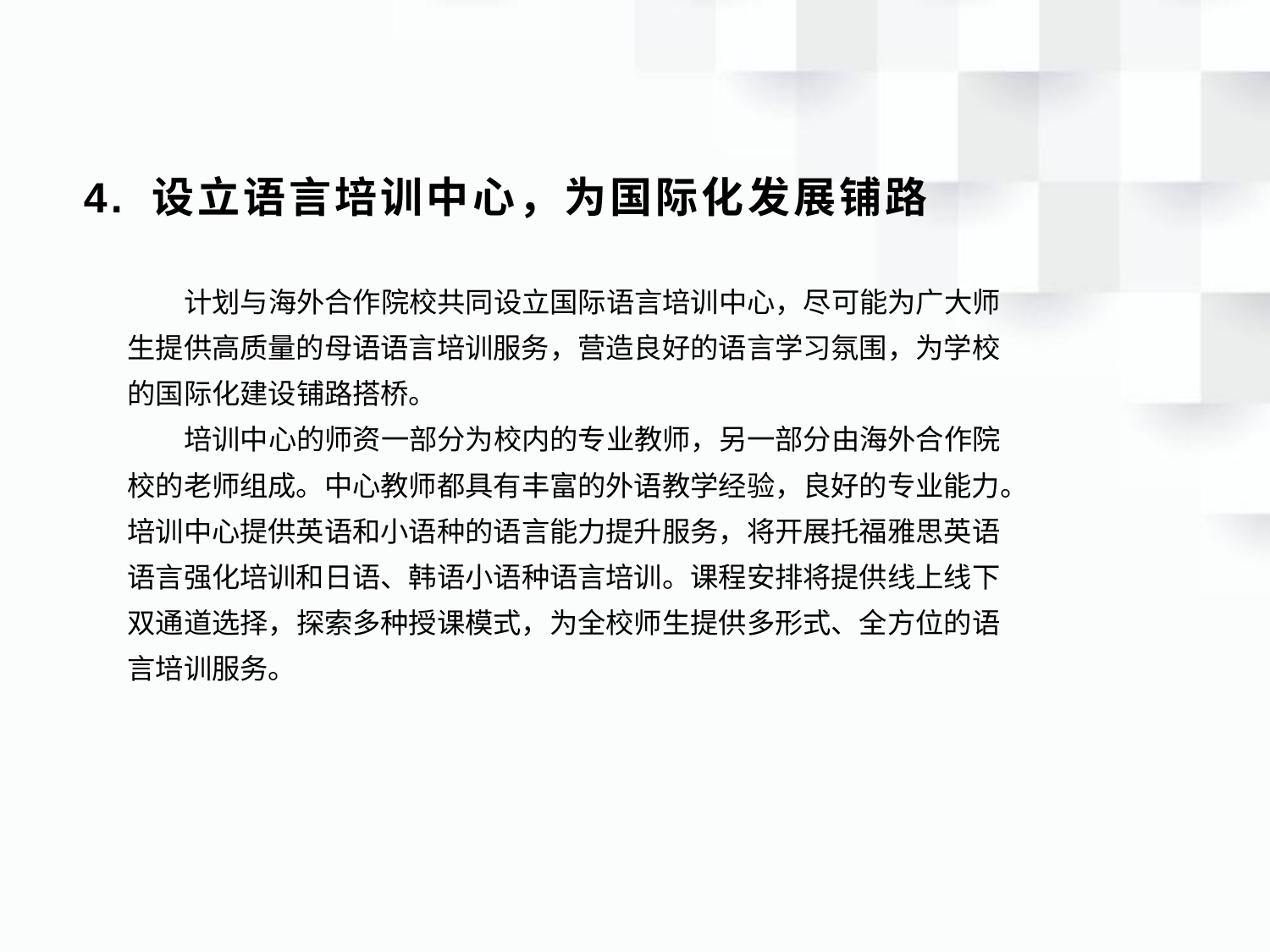

# 4. 设立语言培训中心，为国际化发展铺路
计划与海外合作院校共同设立国际语言培训中心，尽可能为广大师生提供高质量的母语语言培训服务，营造良好的语言学习氛围，为学校的国际化建设铺路搭桥。
培训中心的师资一部分为校内的专业教师，另一部分由海外合作院校的老师组成。中心教师都具有丰富的外语教学经验，良好的专业能力。培训中心提供英语和小语种的语言能力提升服务，将开展托福雅思英语语言强化培训和日语、韩语小语种语言培训。课程安排将提供线上线下双通道选择，探索多种授课模式，为全校师生提供多形式、全方位的语言培训服务。